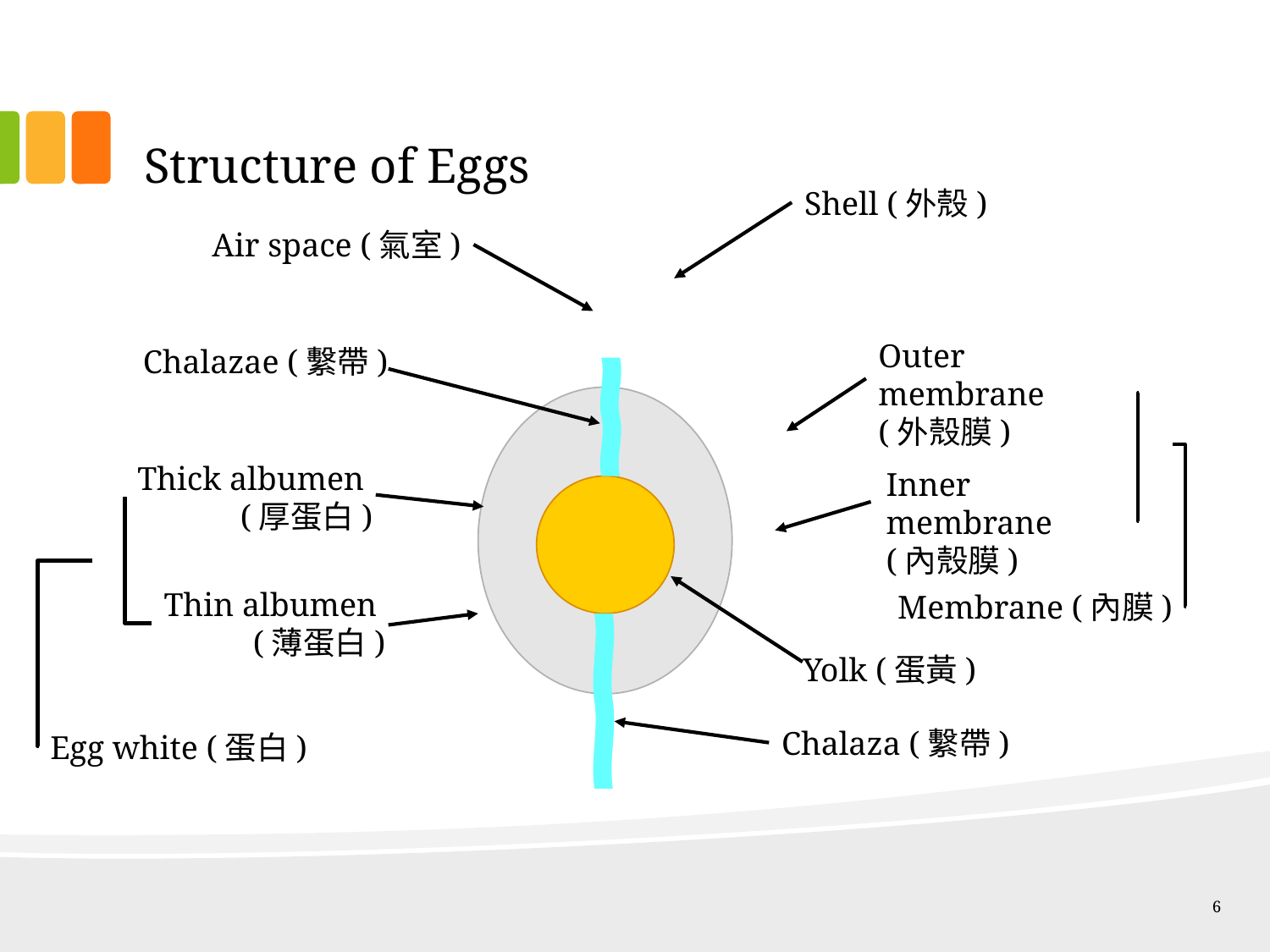

# Structure of Eggs
Shell (外殼)
Air space (氣室)

Outer membrane
(外殼膜)
Chalazae (繫帶)
Thick albumen
(厚蛋白)
Inner membrane
(內殼膜)
Thin albumen
(薄蛋白)
Membrane (內膜)
Yolk (蛋黃)
Chalaza (繫帶)
Egg white (蛋白)
6